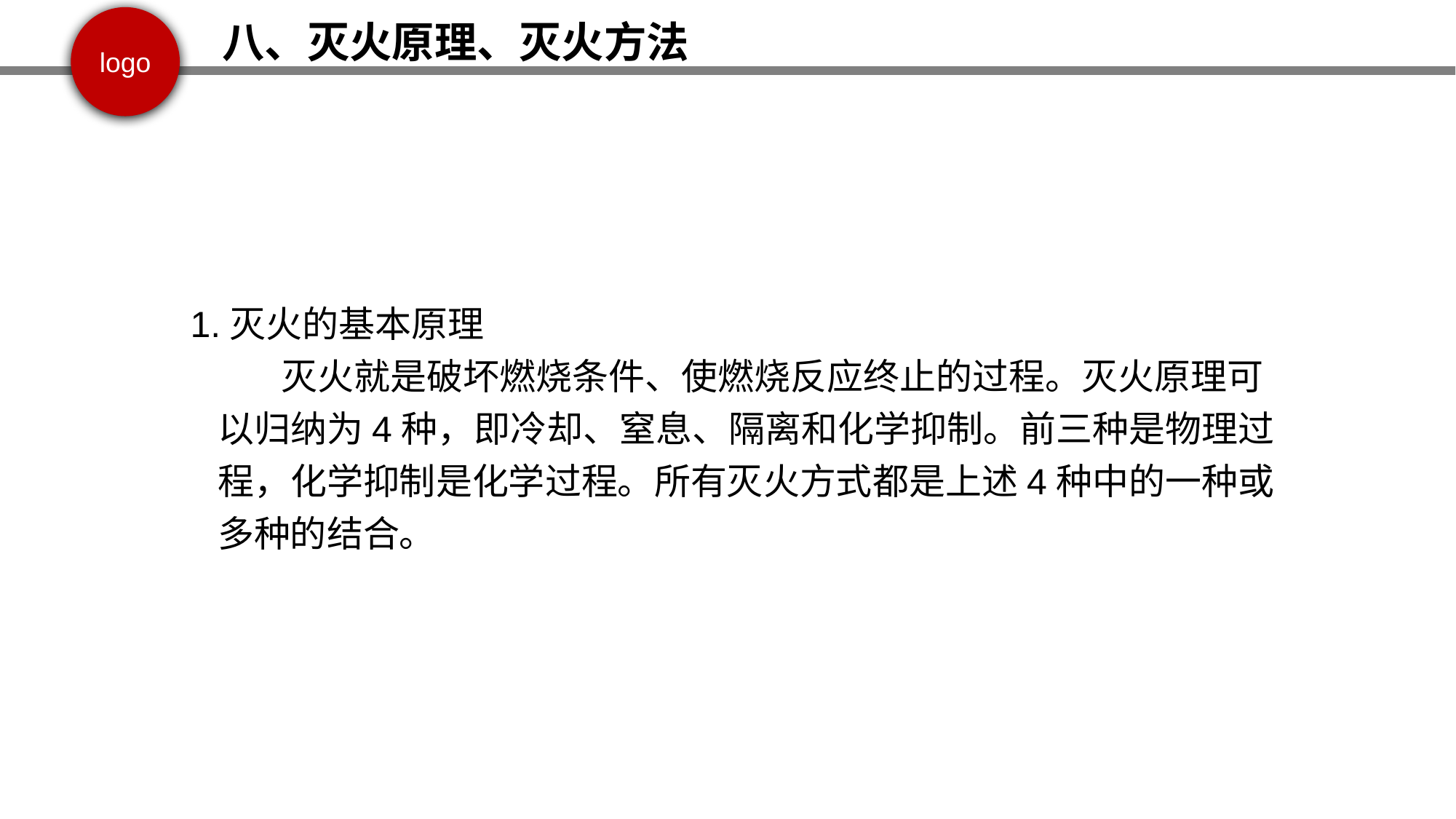

八、灭火原理、灭火方法
1.灭火的基本原理
          灭火就是破坏燃烧条件、使燃烧反应终止的过程。灭火原理可以归纳为4种，即冷却、窒息、隔离和化学抑制。前三种是物理过程，化学抑制是化学过程。所有灭火方式都是上述4种中的一种或多种的结合。